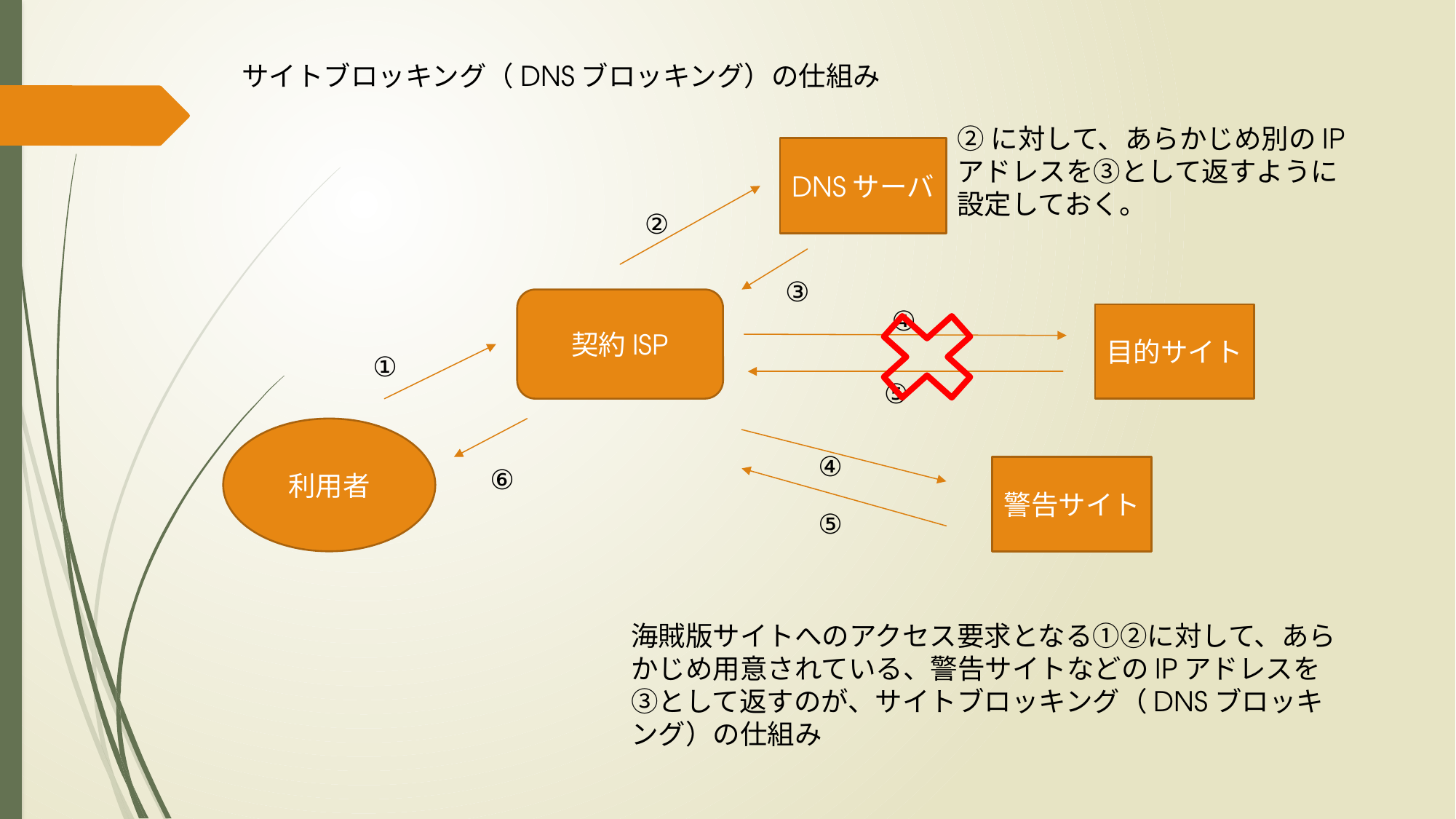

サイトブロッキング（DNSブロッキング）の仕組み
②に対して、あらかじめ別のIPアドレスを③として返すように設定しておく。
DNSサーバ
②
③
契約ISP

④
目的サイト
①
⑤
利用者
④
⑥
警告サイト
⑤
海賊版サイトへのアクセス要求となる①②に対して、あらかじめ用意されている、警告サイトなどのIPアドレスを③として返すのが、サイトブロッキング（DNSブロッキング）の仕組み